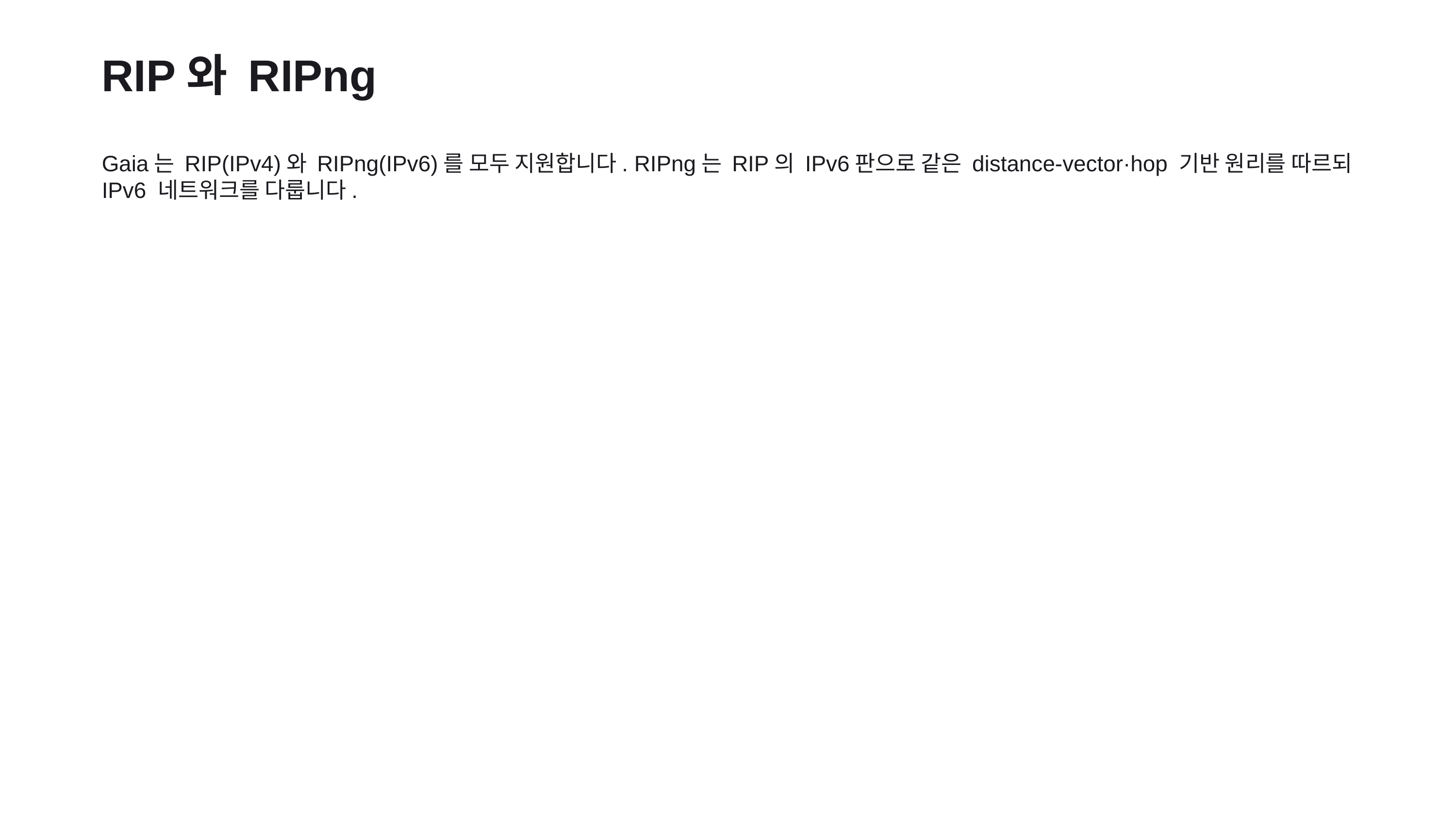

RIP와 RIPng
Gaia는 RIP(IPv4)와 RIPng(IPv6)를 모두 지원합니다. RIPng는 RIP의 IPv6판으로 같은 distance-vector·hop 기반 원리를 따르되 IPv6 네트워크를 다룹니다.